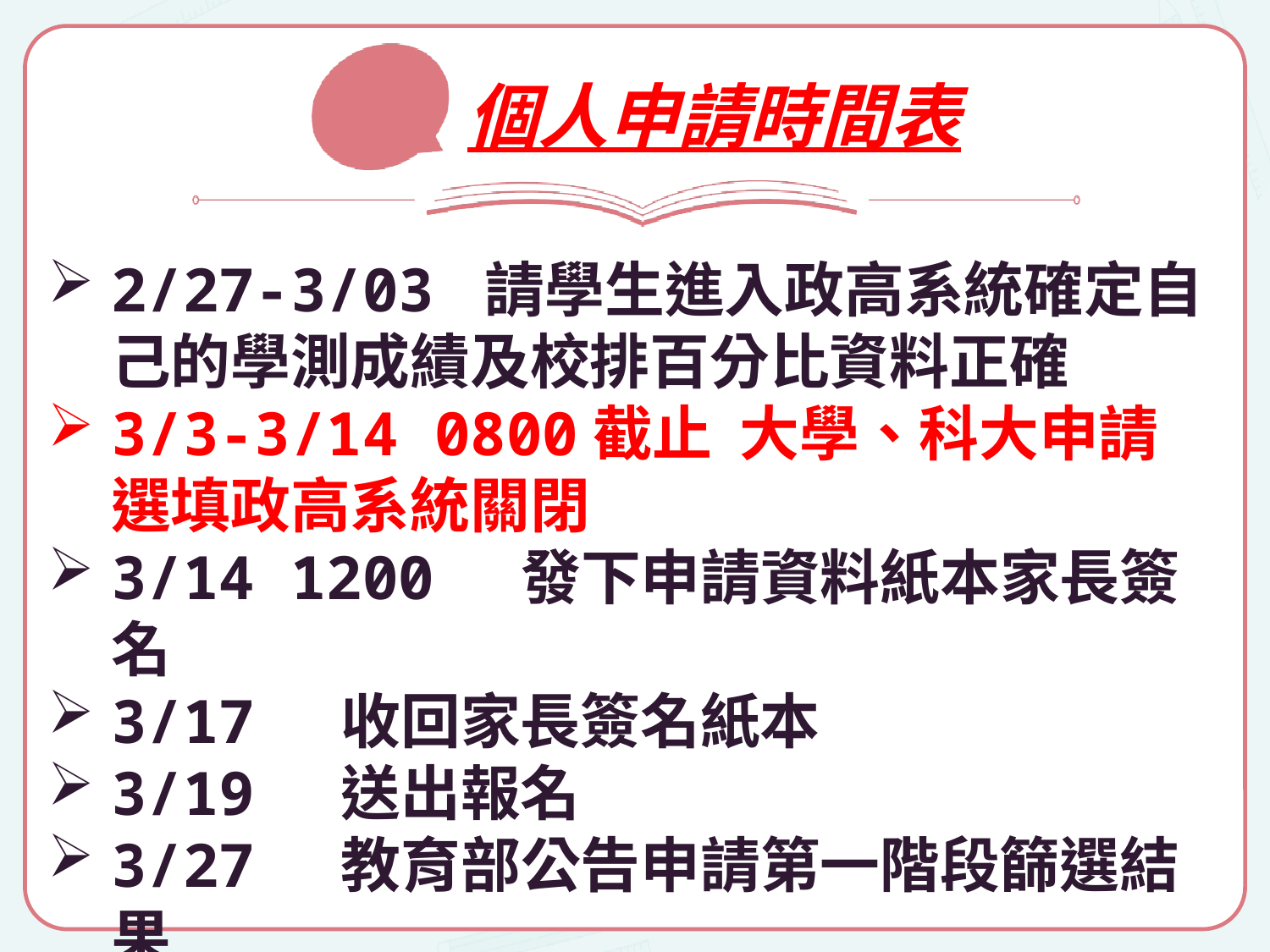

個人申請時間表
2/27-3/03 請學生進入政高系統確定自己的學測成績及校排百分比資料正確
3/3-3/14 0800截止  大學、科大申請選填政高系統關閉
3/14 1200  發下申請資料紙本家長簽名
3/17  收回家長簽名紙本
3/19  送出報名
3/27  教育部公告申請第一階段篩選結果